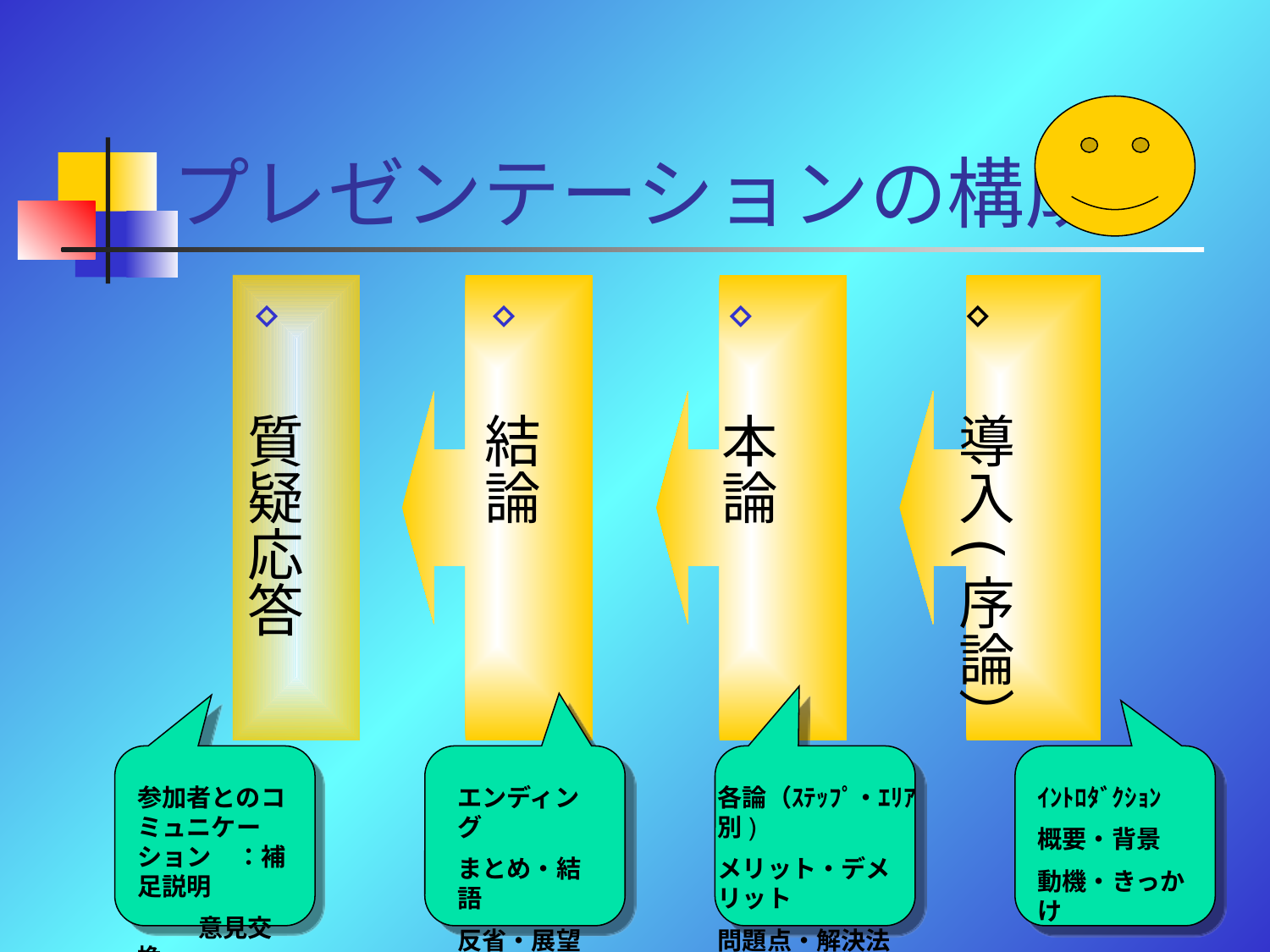

# プレゼンテーションの構成

　導入(序論）

　本論

　結論

　質疑応答

参加者とのコミュニケーション　：補足説明
　  　意見交換
エンディング
まとめ・結語
反省・展望
各論（ｽﾃｯﾌﾟ・ｴﾘｱ別)
メリット・デメリット
問題点・解決法
ｲﾝﾄﾛﾀﾞｸｼｮﾝ
概要・背景
動機・きっかけ